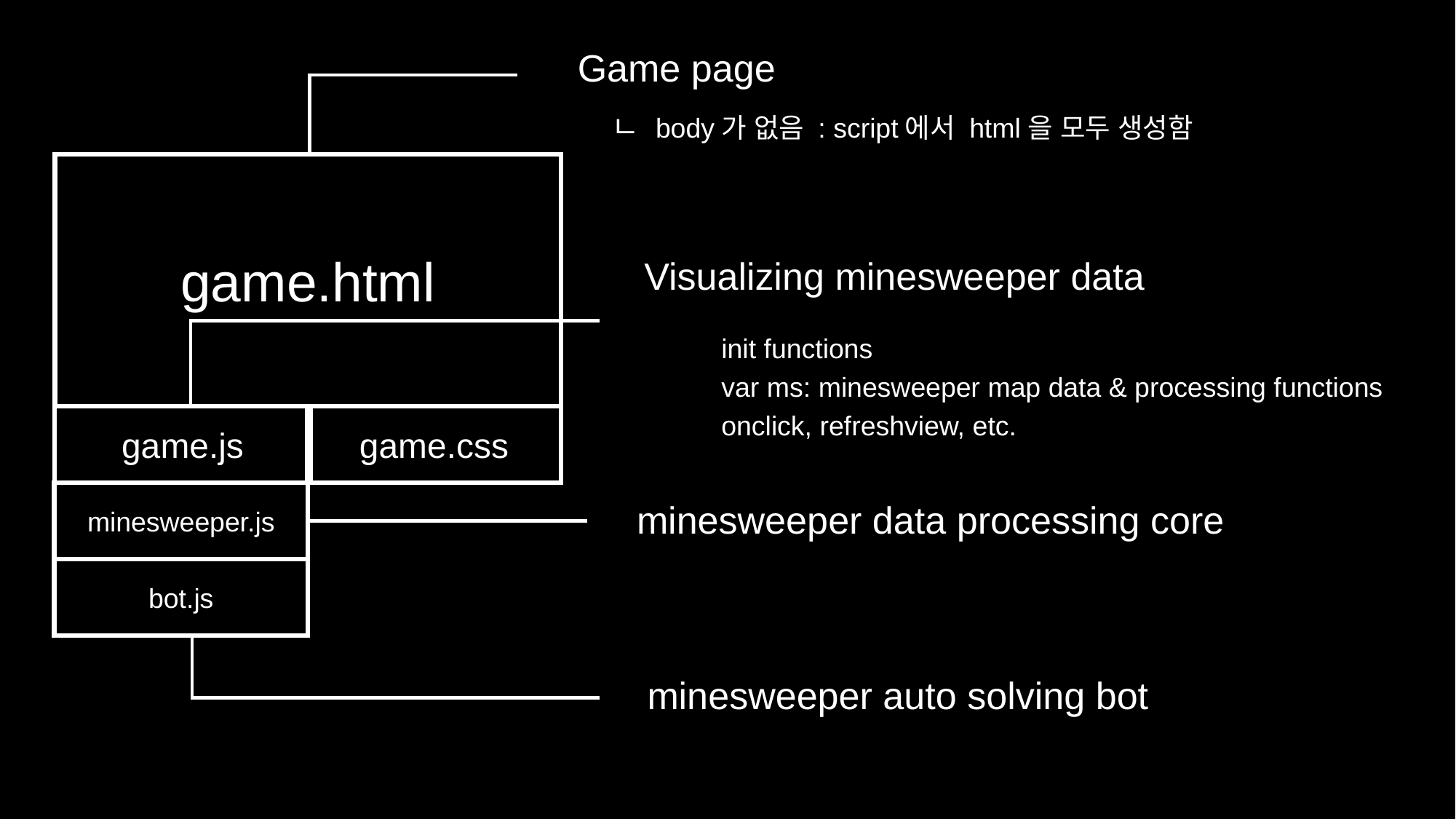

Game page
    ㄴ body가 없음 : script에서 html을 모두 생성함
game.html
Visualizing minesweeper data
init functions
var ms: minesweeper map data & processing functions
onclick, refreshview, etc.

game.js
game.css
minesweeper.js
minesweeper data processing core
bot.js
minesweeper auto solving bot